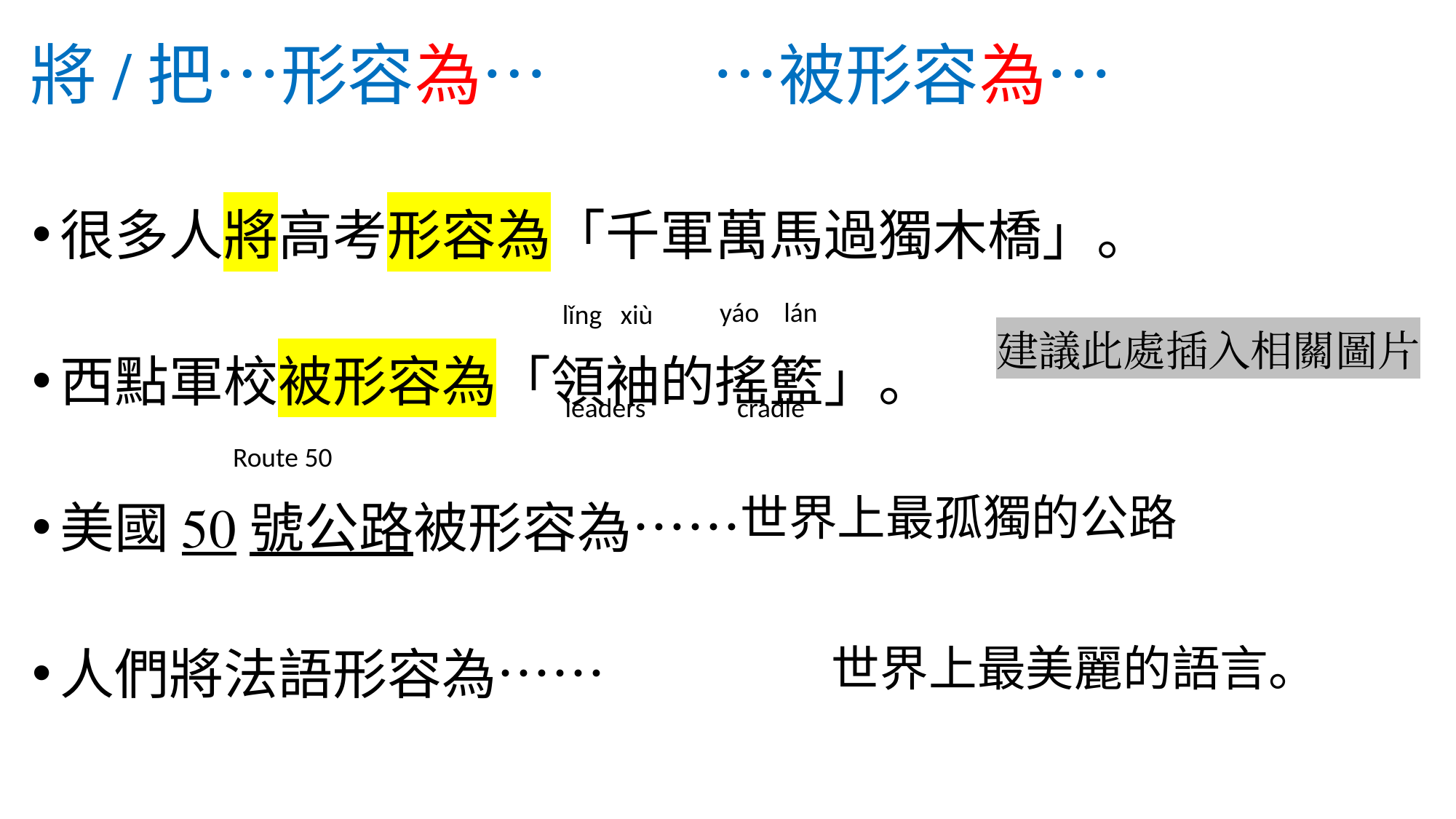

# 將/把…形容為…           …被形容為…
很多人將高考形容為「千軍萬馬過獨木橋」。
西點軍校被形容為「領袖的搖籃」。
美國50號公路被形容為……
人們將法語形容為……
yáo    lán
lǐng   xiù
建議此處插入相關圖片
leaders
cradle
Route 50
世界上最孤獨的公路
世界上最美麗的語言。